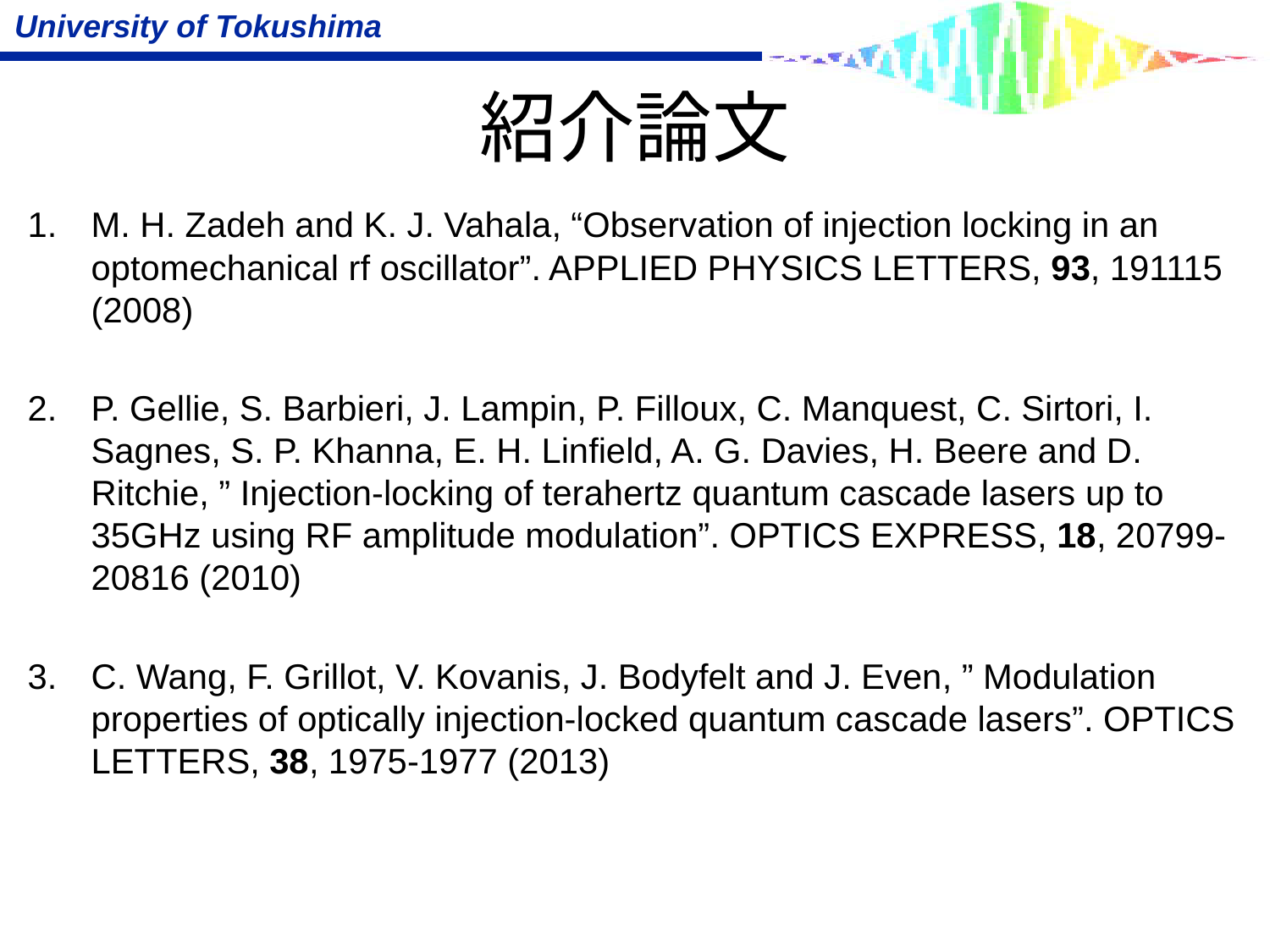

# 紹介論文
M. H. Zadeh and K. J. Vahala, “Observation of injection locking in an optomechanical rf oscillator”. APPLIED PHYSICS LETTERS, 93, 191115 (2008)

P. Gellie, S. Barbieri, J. Lampin, P. Filloux, C. Manquest, C. Sirtori, I. Sagnes, S. P. Khanna, E. H. Linfield, A. G. Davies, H. Beere and D. Ritchie, ” Injection-locking of terahertz quantum cascade lasers up to 35GHz using RF amplitude modulation”. OPTICS EXPRESS, 18, 20799-20816 (2010)

C. Wang, F. Grillot, V. Kovanis, J. Bodyfelt and J. Even, ” Modulation properties of optically injection-locked quantum cascade lasers”. OPTICS LETTERS, 38, 1975-1977 (2013)